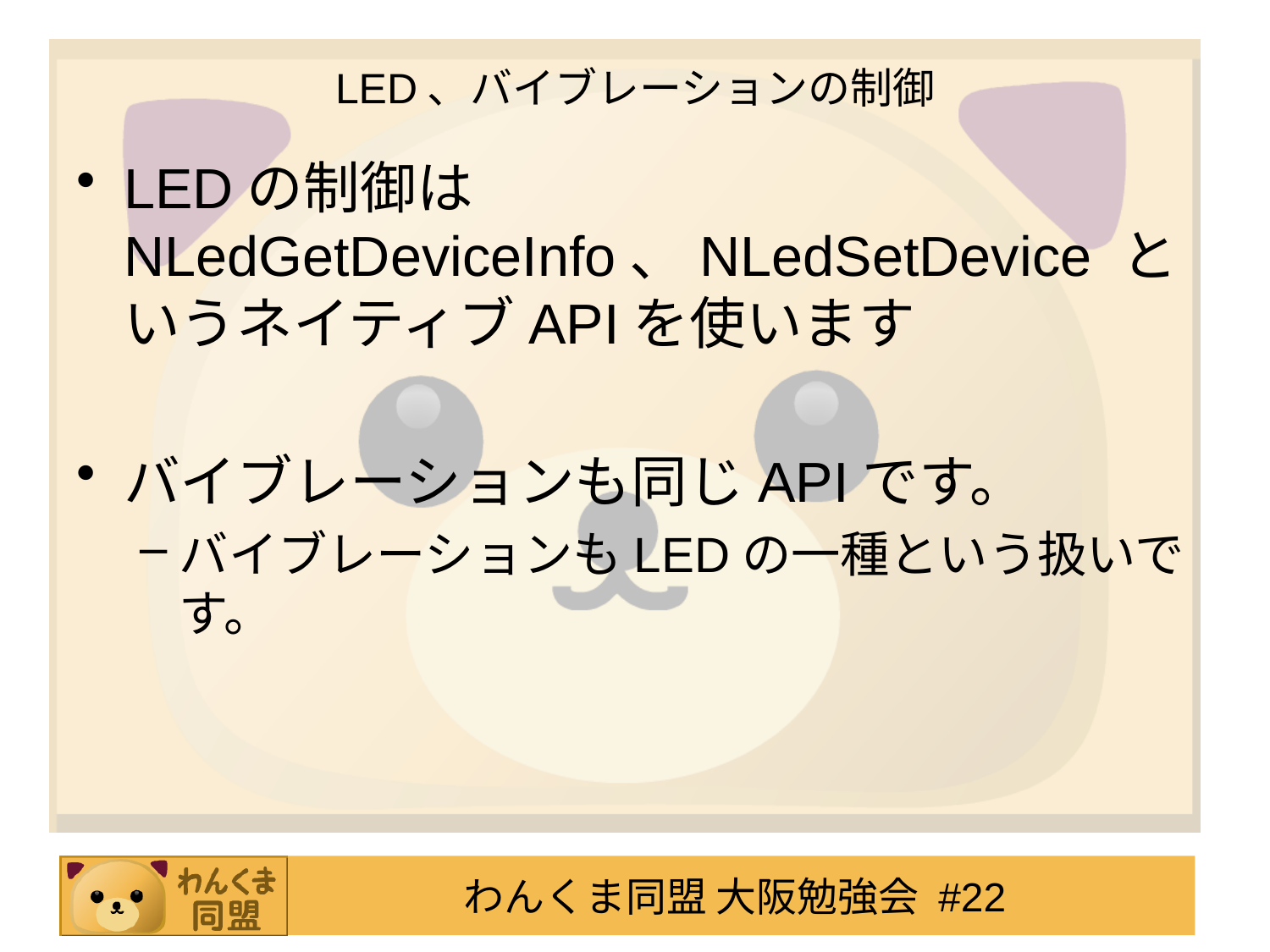

# LED、バイブレーションの制御
LEDの制御は NLedGetDeviceInfo、NLedSetDevice というネイティブAPIを使います

バイブレーションも同じAPIです。
バイブレーションもLEDの一種という扱いです。